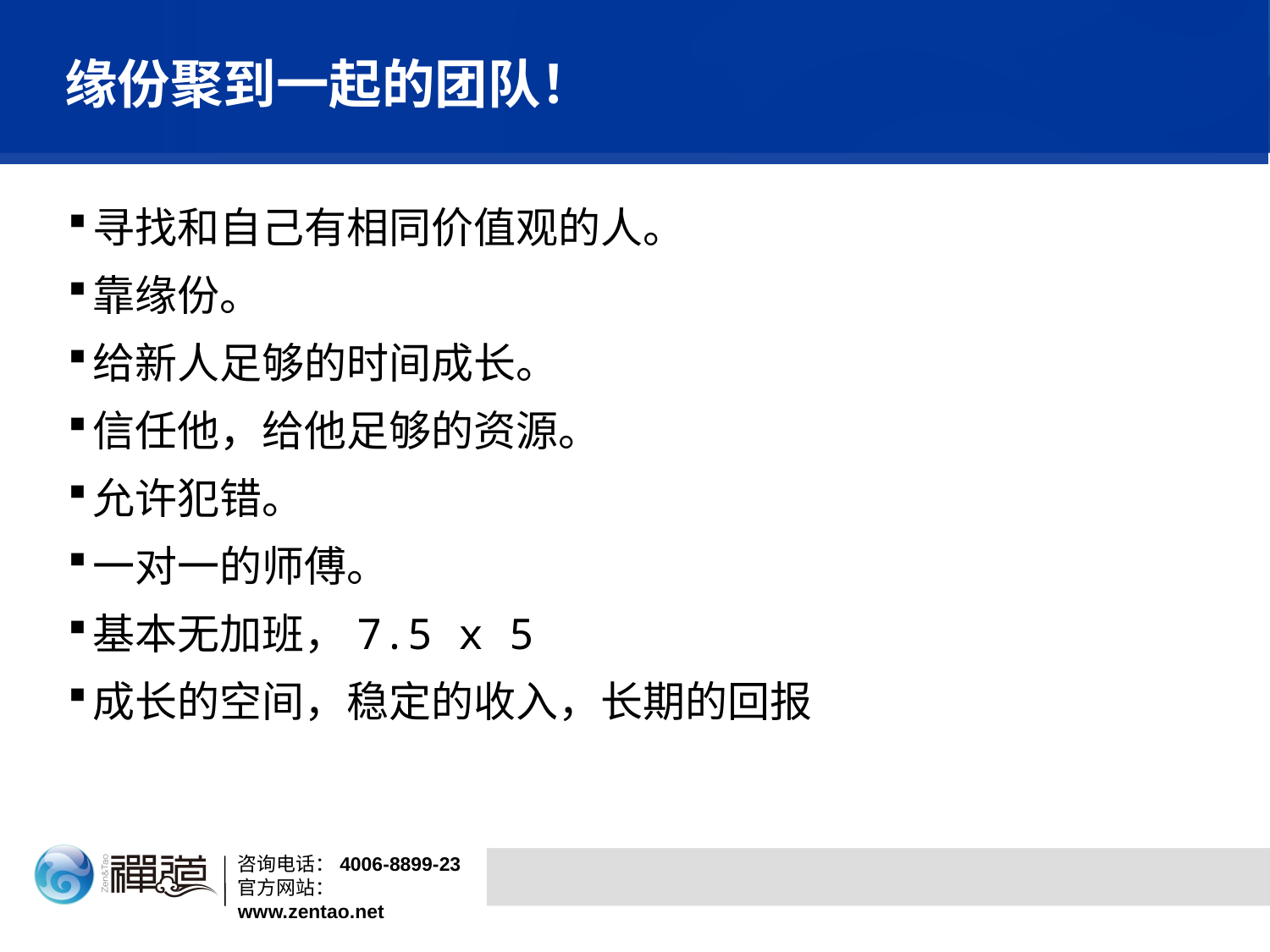

# 缘份聚到一起的团队！
寻找和自己有相同价值观的人。
靠缘份。
给新人足够的时间成长。
信任他，给他足够的资源。
允许犯错。
一对一的师傅。
基本无加班，7.5 x 5
成长的空间，稳定的收入，长期的回报

咨询电话：4006-8899-23
官方网站：www.zentao.net